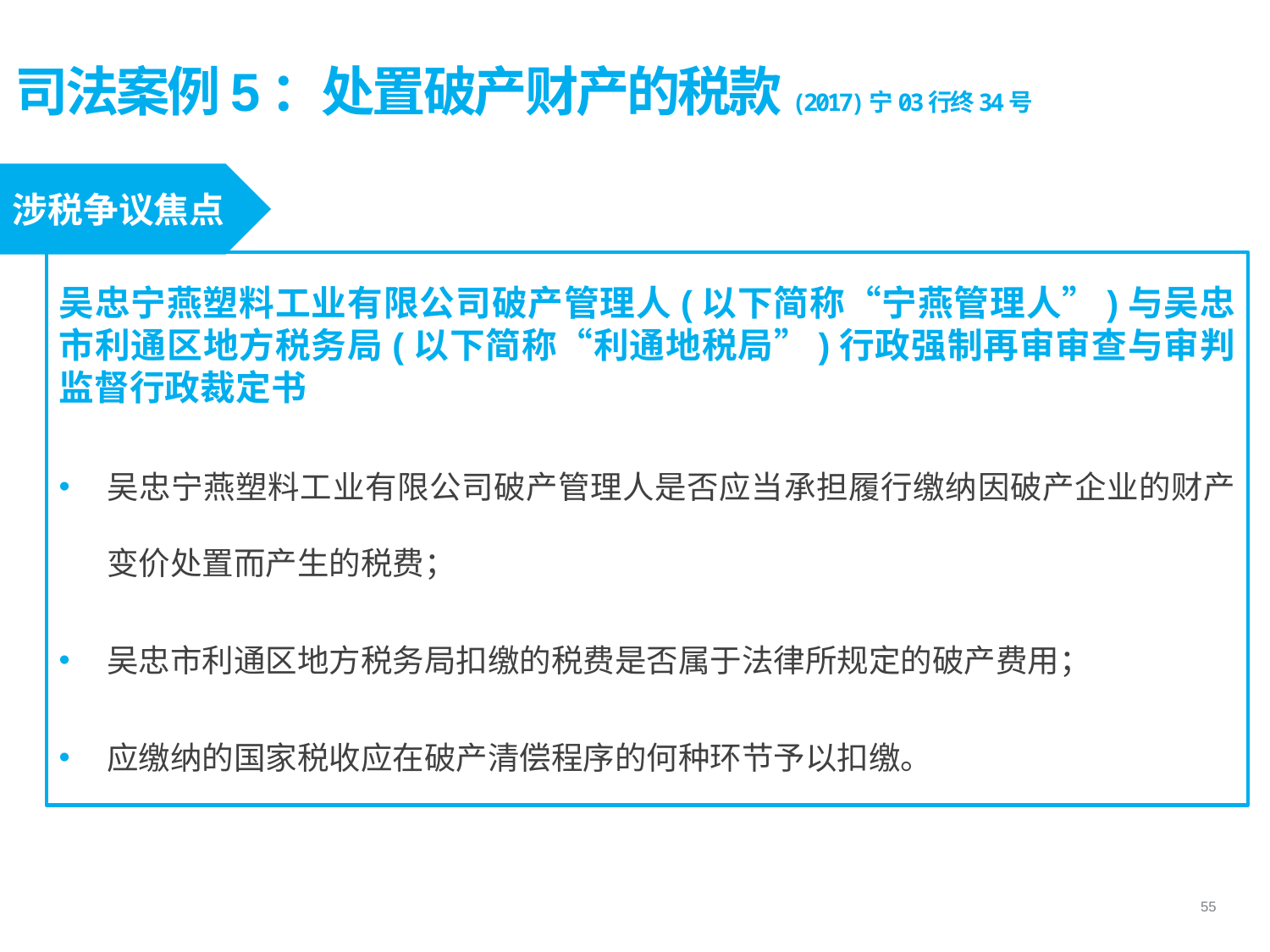

# 司法案例5：处置破产财产的税款(2017)宁03行终34号
涉税争议焦点
吴忠宁燕塑料工业有限公司破产管理人(以下简称“宁燕管理人”)与吴忠市利通区地方税务局(以下简称“利通地税局”)行政强制再审审查与审判监督行政裁定书
吴忠宁燕塑料工业有限公司破产管理人是否应当承担履行缴纳因破产企业的财产变价处置而产生的税费；
吴忠市利通区地方税务局扣缴的税费是否属于法律所规定的破产费用；
应缴纳的国家税收应在破产清偿程序的何种环节予以扣缴。
55